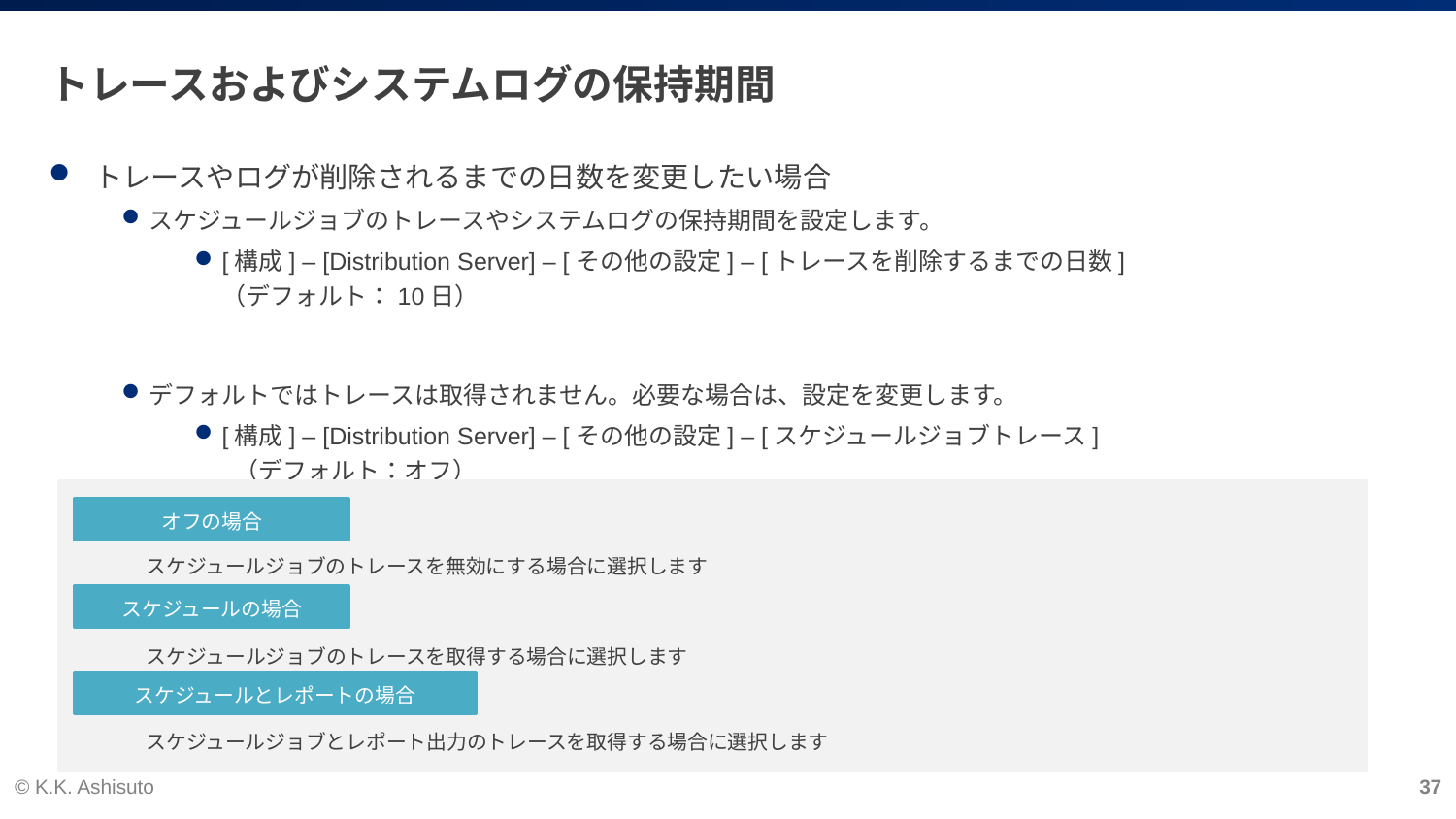

# トレースおよびシステムログの保持期間
トレースやログが削除されるまでの日数を変更したい場合
スケジュールジョブのトレースやシステムログの保持期間を設定します。
[構成] – [Distribution Server] – [その他の設定] – [トレースを削除するまでの日数]
（デフォルト：10日）

デフォルトではトレースは取得されません。必要な場合は、設定を変更します。
[構成] – [Distribution Server] – [その他の設定] – [スケジュールジョブトレース]
 （デフォルト：オフ）

オフの場合
スケジュールジョブのトレースを無効にする場合に選択します
スケジュールの場合
スケジュールジョブのトレースを取得する場合に選択します
スケジュールとレポートの場合
スケジュールジョブとレポート出力のトレースを取得する場合に選択します
© K.K. Ashisuto
37